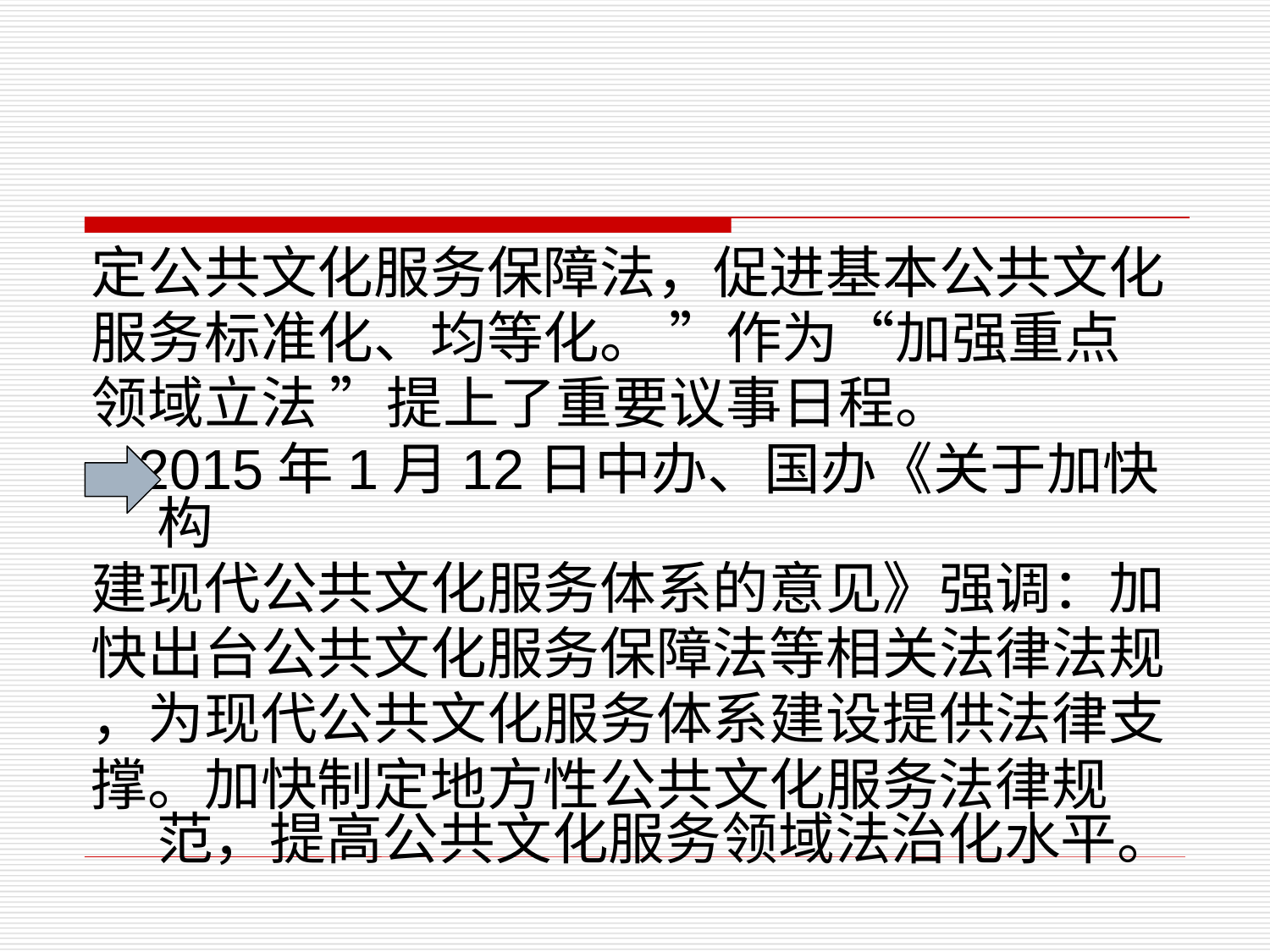

定公共文化服务保障法，促进基本公共文化
服务标准化、均等化。 ”作为“加强重点
领域立法 ”提上了重要议事日程。
   2015年1月12日中办、国办《关于加快构
建现代公共文化服务体系的意见》强调：加
快出台公共文化服务保障法等相关法律法规
，为现代公共文化服务体系建设提供法律支
撑。加快制定地方性公共文化服务法律规范，提高公共文化服务领域法治化水平。